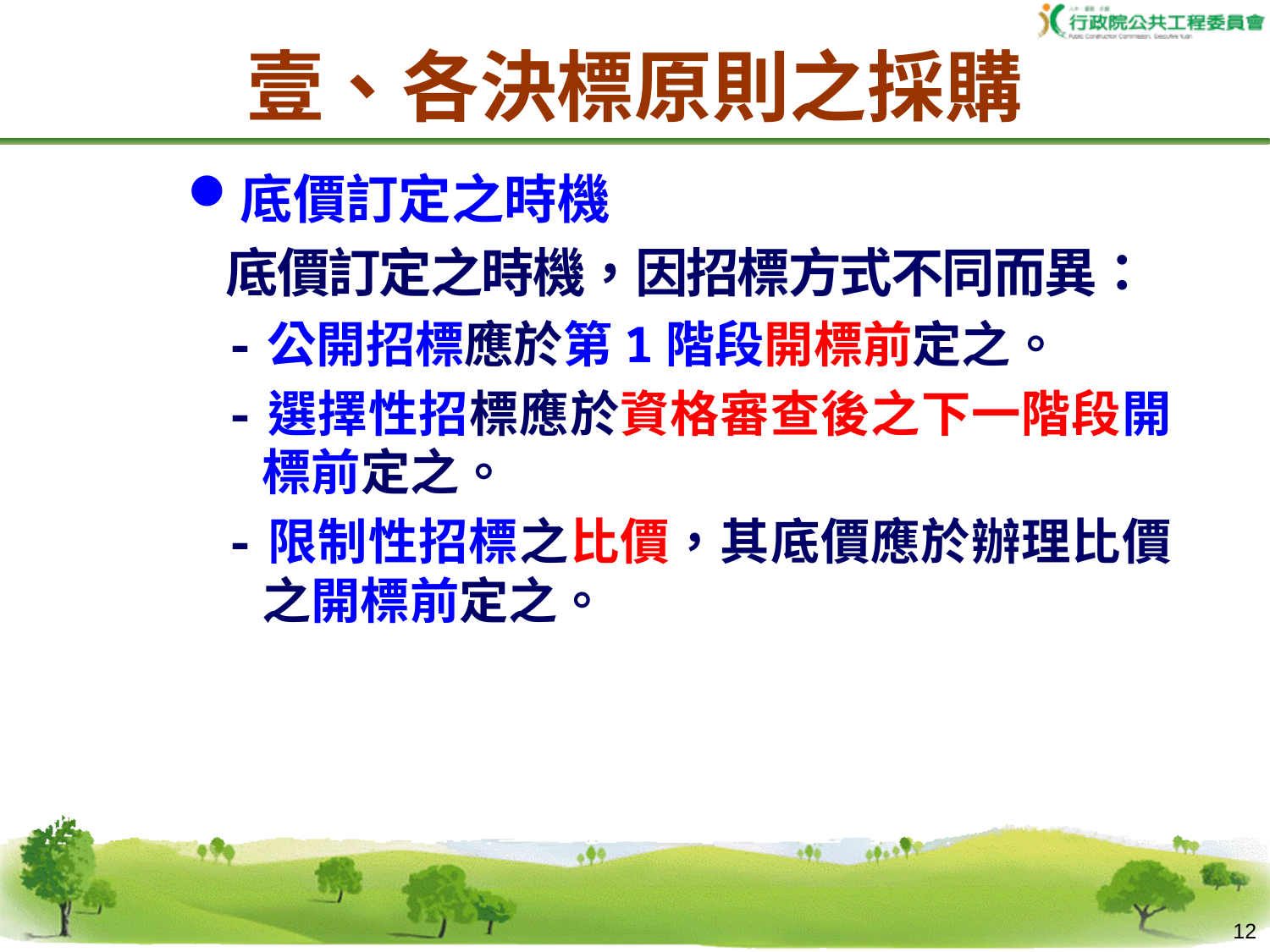

壹、各決標原則之採購
底價訂定之時機
底價訂定之時機，因招標方式不同而異：
-公開招標應於第1階段開標前定之。
-選擇性招標應於資格審查後之下一階段開標前定之。
-限制性招標之比價，其底價應於辦理比價之開標前定之。

12